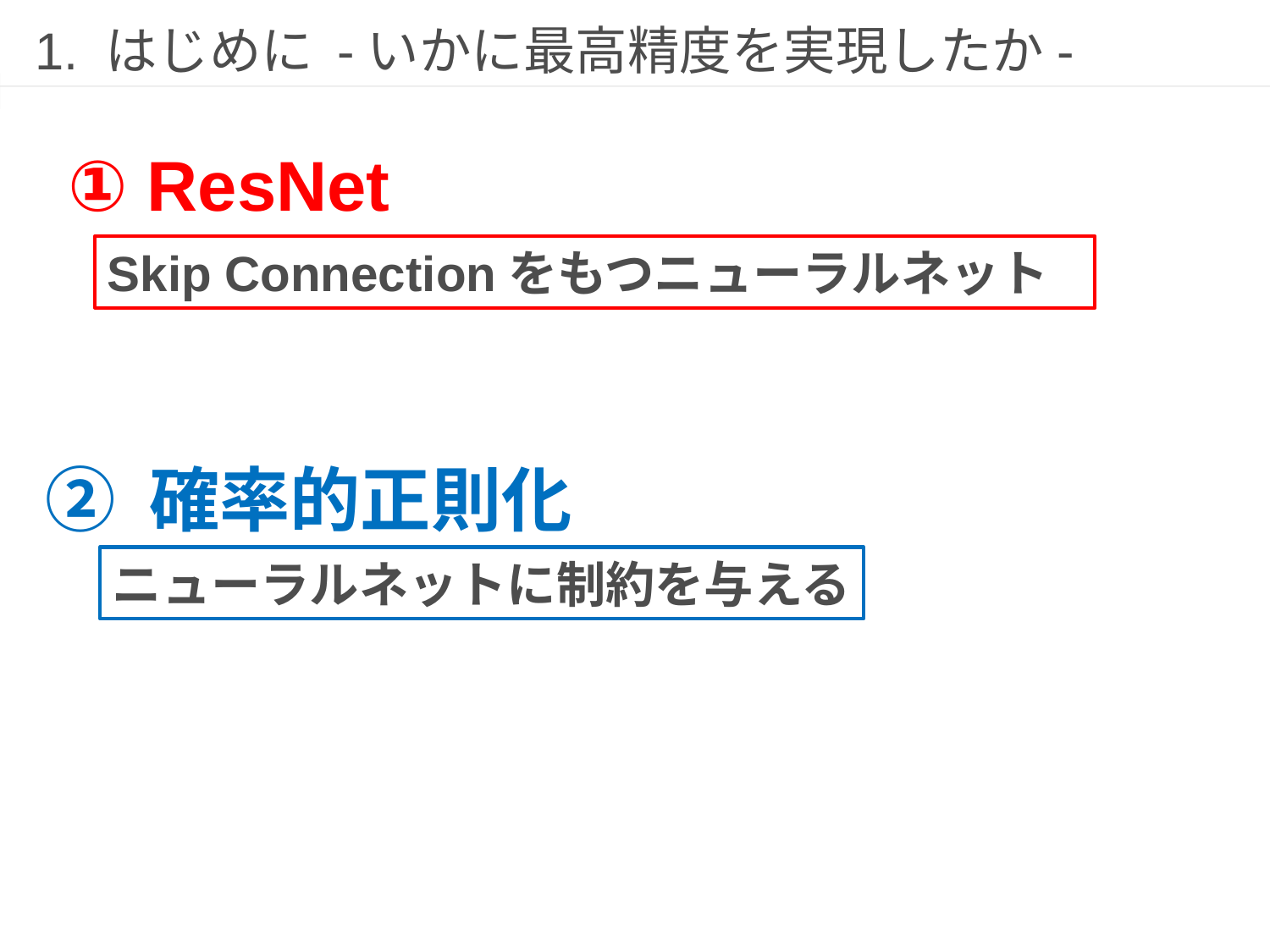

# 1. はじめに -いかに最高精度を実現したか-
① ResNet
Skip Connectionをもつニューラルネット
② 確率的正則化
ニューラルネットに制約を与える